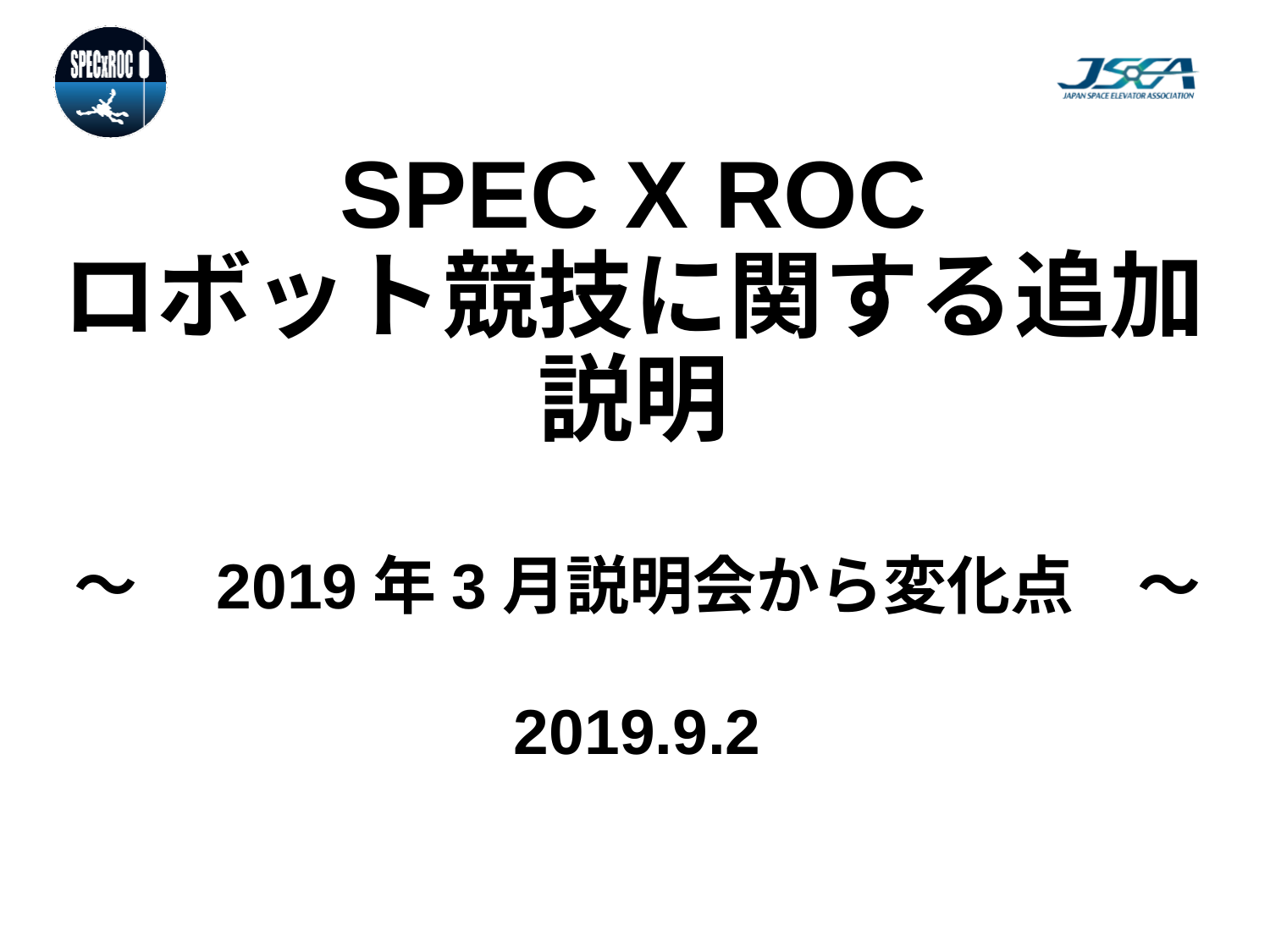

# SPEC X ROC ロボット競技に関する追加説明
～　2019年3月説明会から変化点　～

2019.9.2